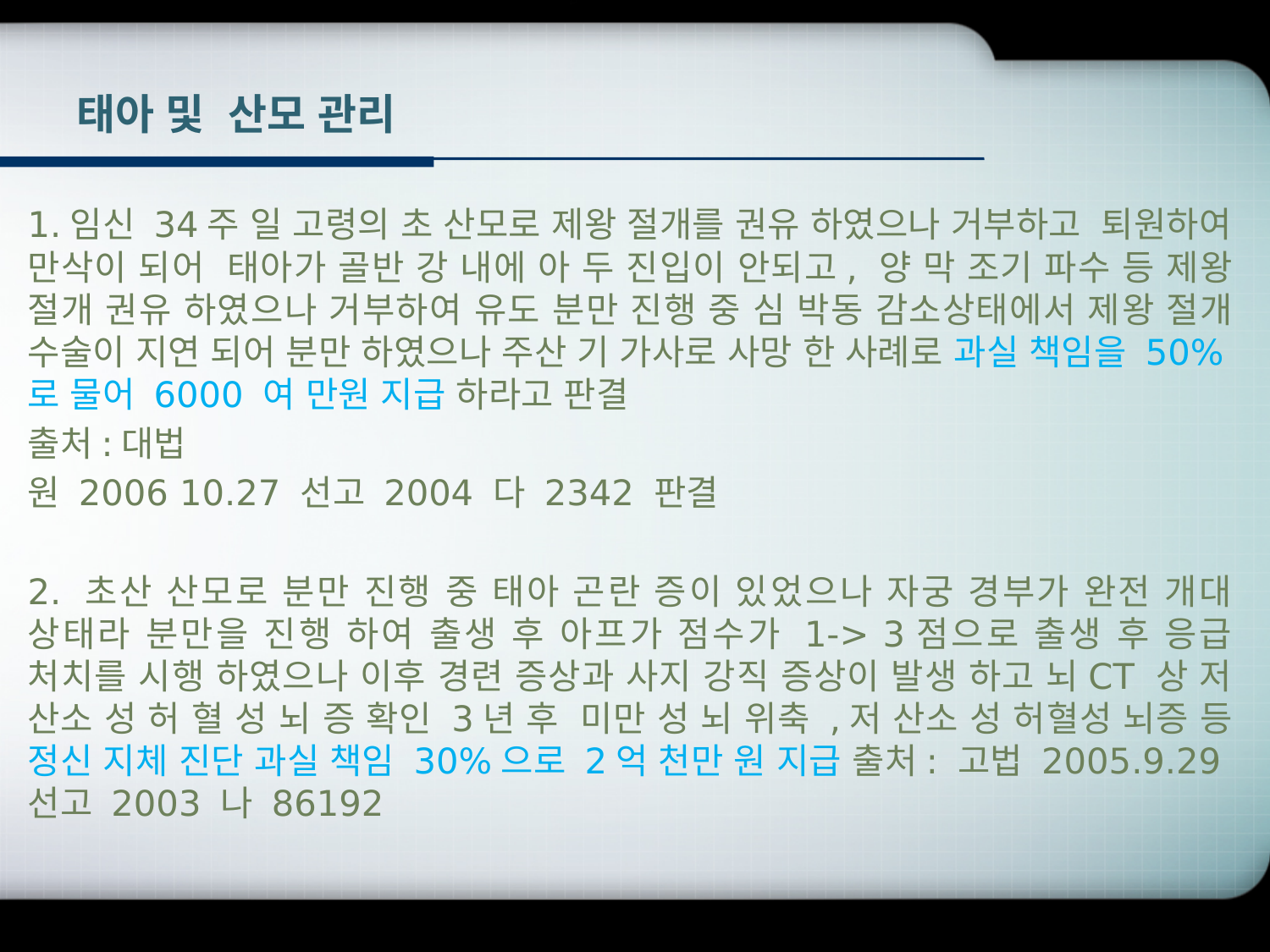

# 태아 및  산모 관리
1.임신 34주 일 고령의 초 산모로 제왕 절개를 권유 하였으나 거부하고  퇴원하여 만삭이 되어  태아가 골반 강 내에 아 두 진입이 안되고, 양 막 조기 파수 등 제왕 절개 권유 하였으나 거부하여 유도 분만 진행 중 심 박동 감소상태에서 제왕 절개 수술이 지연 되어 분만 하였으나 주산 기 가사로 사망 한 사례로 과실 책임을 50%로 물어 6000 여 만원 지급 하라고 판결
출처:대법
원 2006 10.27 선고 2004 다 2342 판결

2. 초산 산모로 분만 진행 중 태아 곤란 증이 있었으나 자궁 경부가 완전 개대 상태라 분만을 진행 하여 출생 후 아프가 점수가 1-> 3점으로 출생 후 응급 처치를 시행 하였으나 이후 경련 증상과 사지 강직 증상이 발생 하고 뇌CT 상 저 산소 성 허 혈 성 뇌 증 확인 3년 후  미만 성 뇌 위축 ,저 산소 성 허혈성 뇌증 등 정신 지체 진단 과실 책임 30%으로 2억 천만 원 지급 출처: 고법 2005.9.29  선고 2003 나 86192